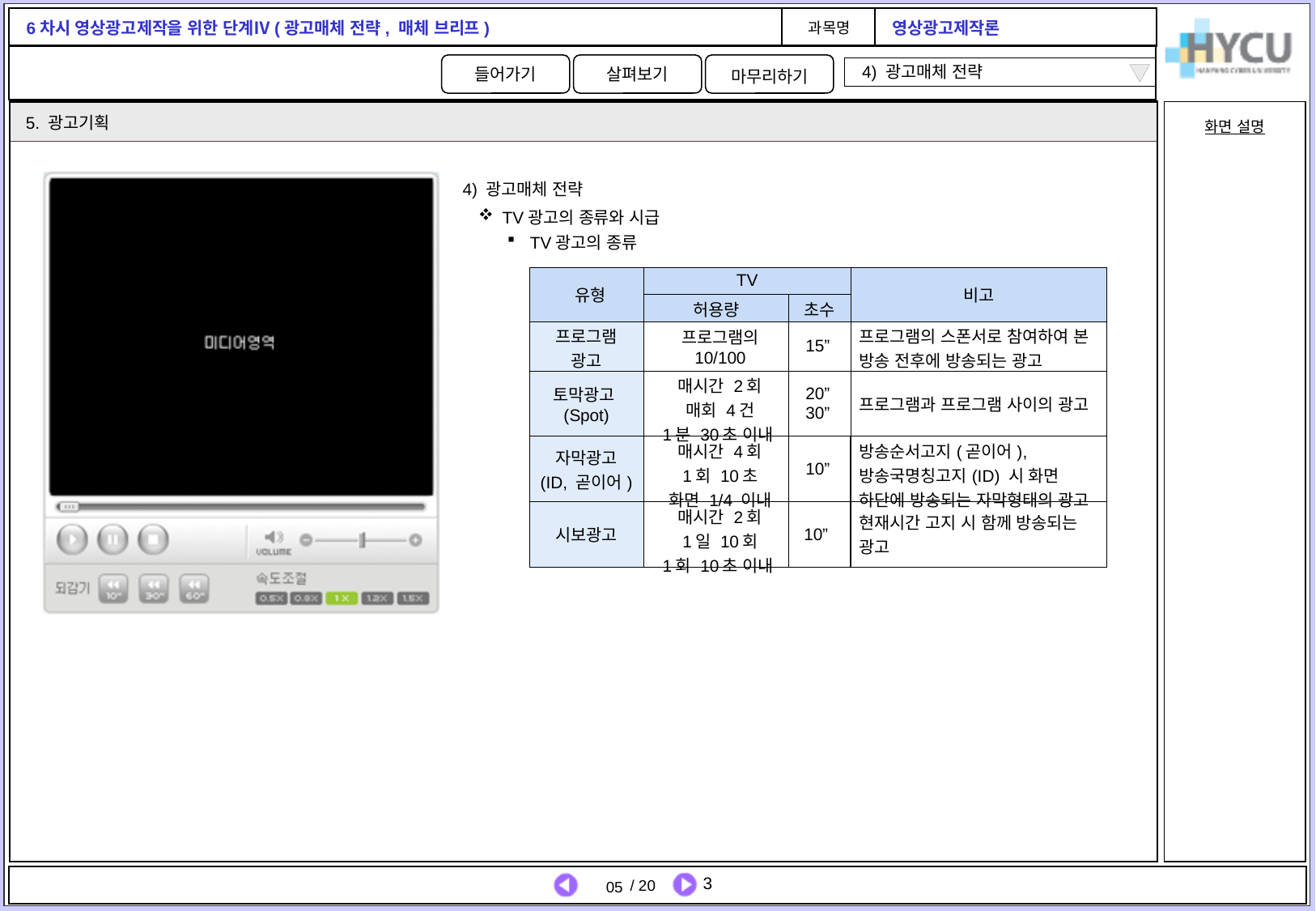

4) 광고매체 전략
5. 광고기획
4) 광고매체 전략
TV광고의 종류와 시급
TV광고의 종류
| 유형 | TV |  | 비고 |
| --- | --- | --- | --- |
|  | 허용량 | 초수 |  |
| 프로그램 광고 | 프로그램의 10/100 | 15” | 프로그램의 스폰서로 참여하여 본 방송 전후에 방송되는 광고 |
| 토막광고(Spot) | 매시간 2회 매회 4건 1분 30초 이내 | 20” 30” | 프로그램과 프로그램 사이의 광고 |
| 자막광고 (ID, 곧이어) | 매시간 4회 1회 10초 화면 1/4 이내 | 10” | 방송순서고지(곧이어), 방송국명칭고지(ID) 시 화면 하단에 방송되는 자막형태의 광고 |
| 시보광고 | 매시간 2회 1일 10회 1회 10초 이내 | 10” | 현재시간 고지 시 함께 방송되는 광고 |
05